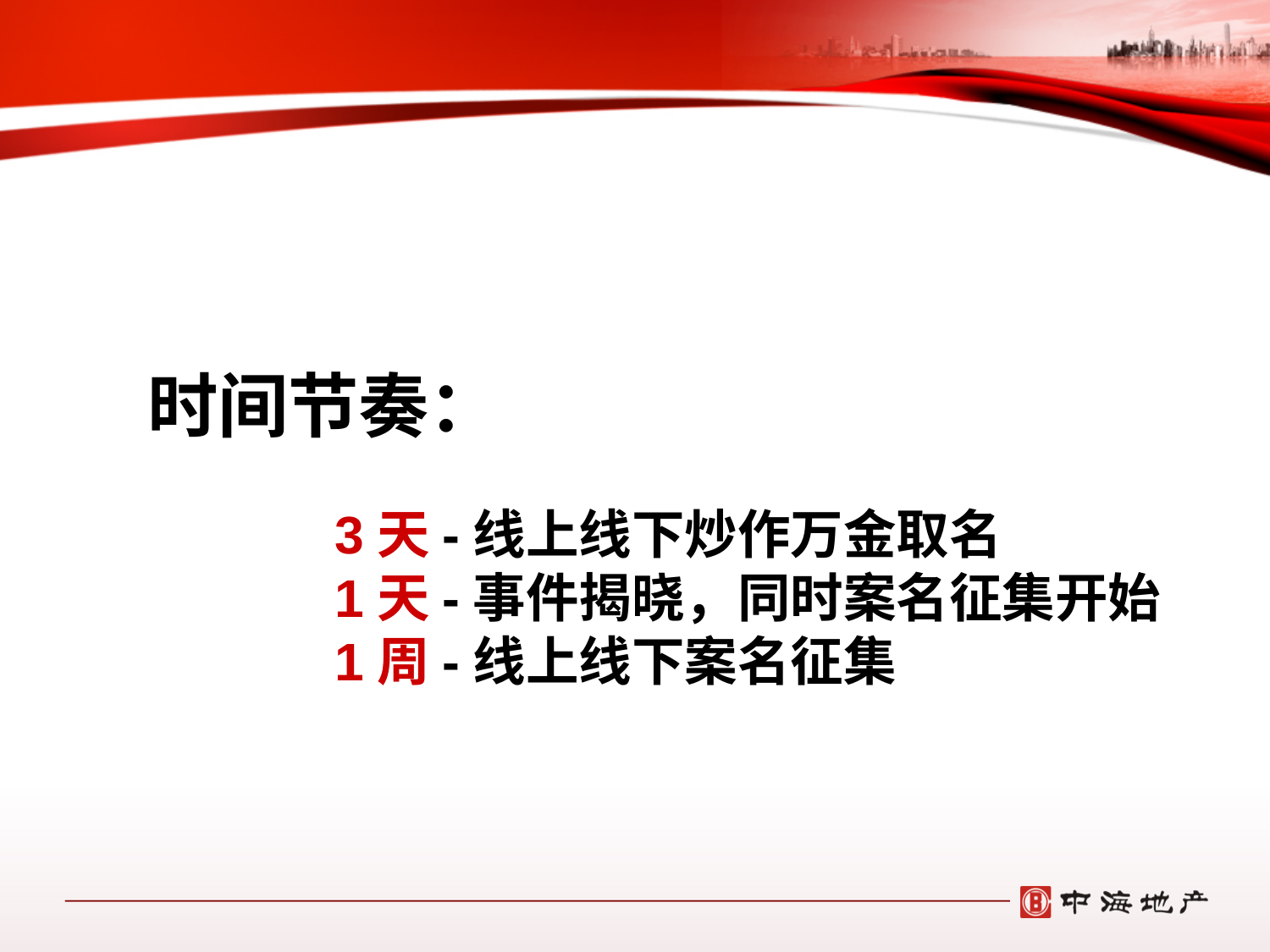

时间节奏：
    3天-线上线下炒作万金取名
    1天-事件揭晓，同时案名征集开始
    1周-线上线下案名征集